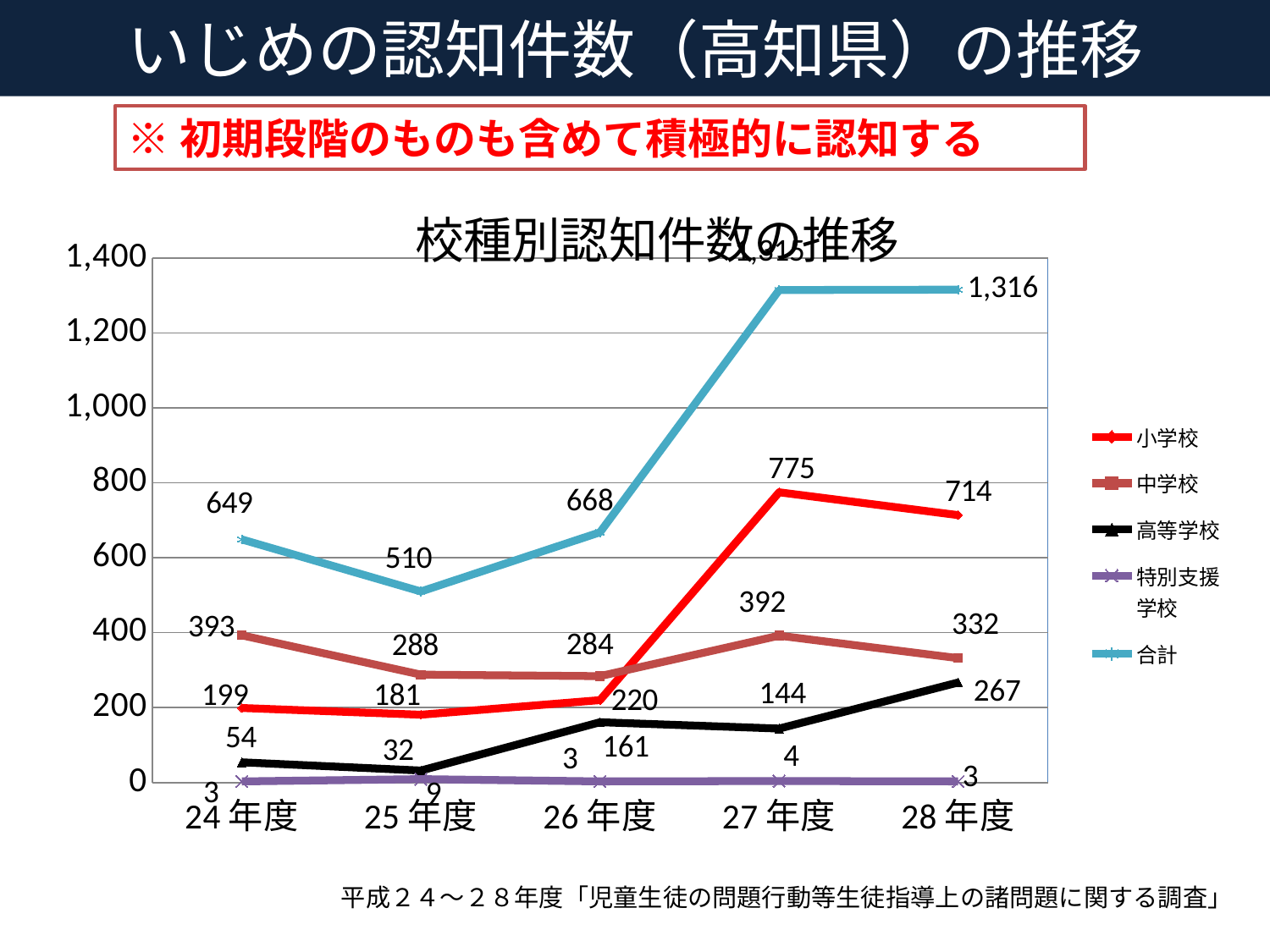

いじめの認知件数（高知県）の推移
※初期段階のものも含めて積極的に認知する

### Chart: 校種別認知件数の推移

| Category | 小学校 | 中学校 | 高等学校 | 特別支援学校 | 合計 |
|---|---|---|---|---|---|
| 24年度 | 199.0 | 393.0 | 54.0 | 3.0 | 649.0 |
| 25年度 | 181.0 | 288.0 | 32.0 | 9.0 | 510.0 |
| 26年度 | 220.0 | 284.0 | 161.0 | 3.0 | 668.0 |
| 27年度 | 775.0 | 392.0 | 144.0 | 4.0 | 1315.0 |
| 28年度 | 714.0 | 332.0 | 267.0 | 3.0 | 1316.0 |

平成２４～２８年度「児童生徒の問題行動等生徒指導上の諸問題に関する調査」